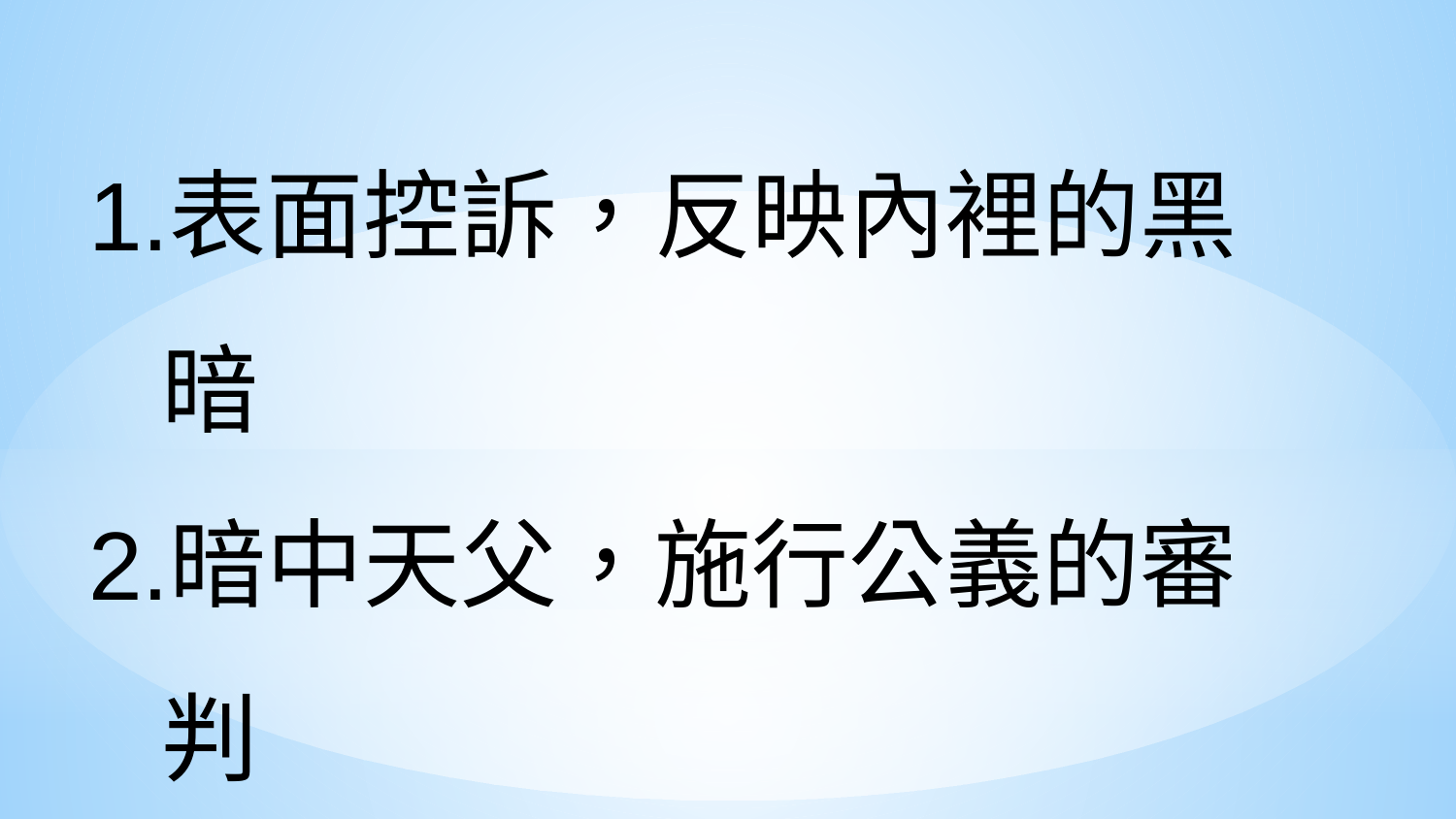

表面控訴，反映內裡的黑暗
暗中天父，施行公義的審判
謙卑等候，成為忠信的僕人